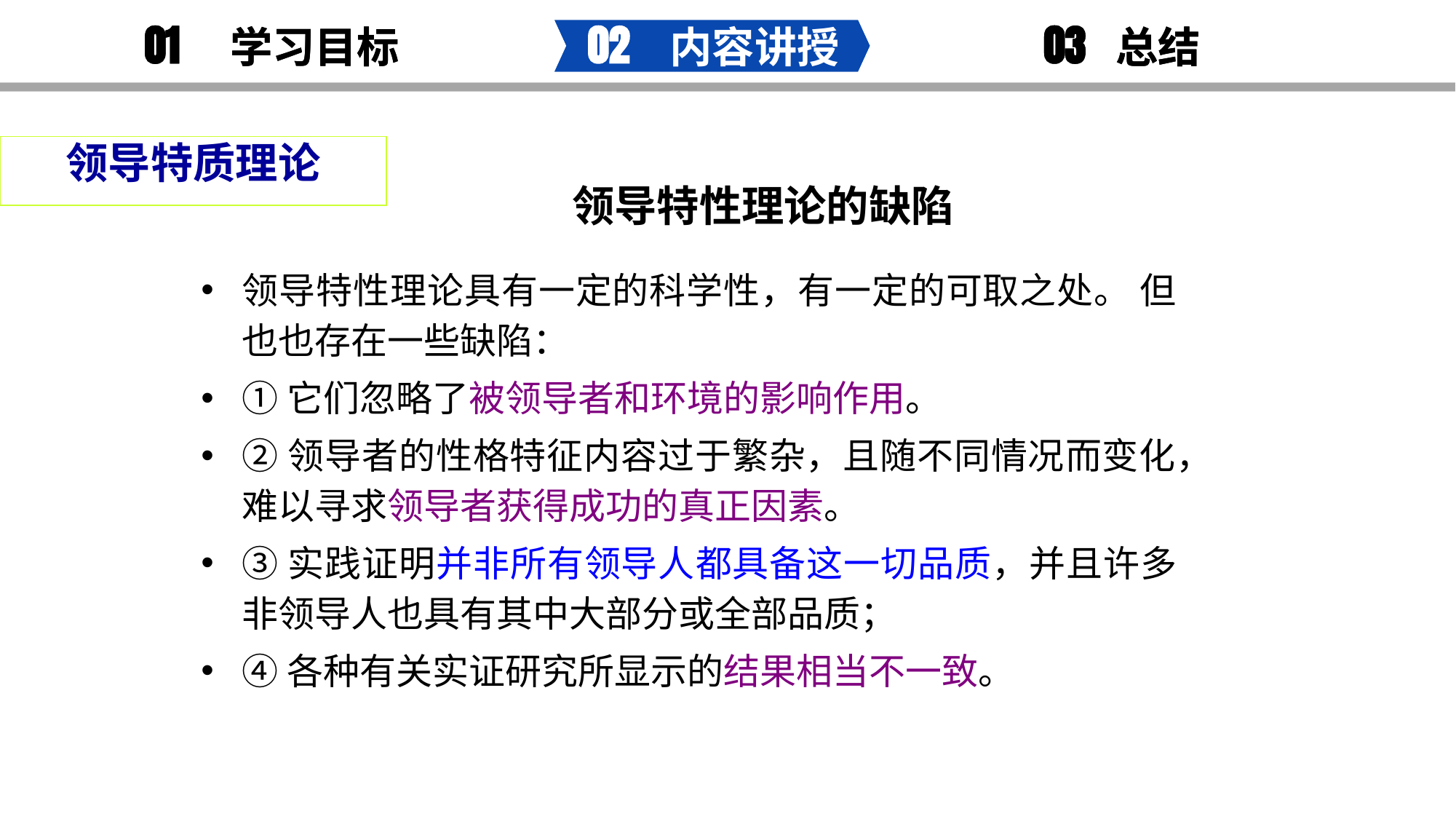

02   内容讲授
02   内容讲授
03  总结
03  总结
01    学习目标
01    学习目标

领导特质理论
 领导特性理论的缺陷
领导特性理论具有一定的科学性，有一定的可取之处。 但也也存在一些缺陷：
①它们忽略了被领导者和环境的影响作用。
②领导者的性格特征内容过于繁杂，且随不同情况而变化，难以寻求领导者获得成功的真正因素。
③实践证明并非所有领导人都具备这一切品质，并且许多非领导人也具有其中大部分或全部品质；
④各种有关实证研究所显示的结果相当不一致。